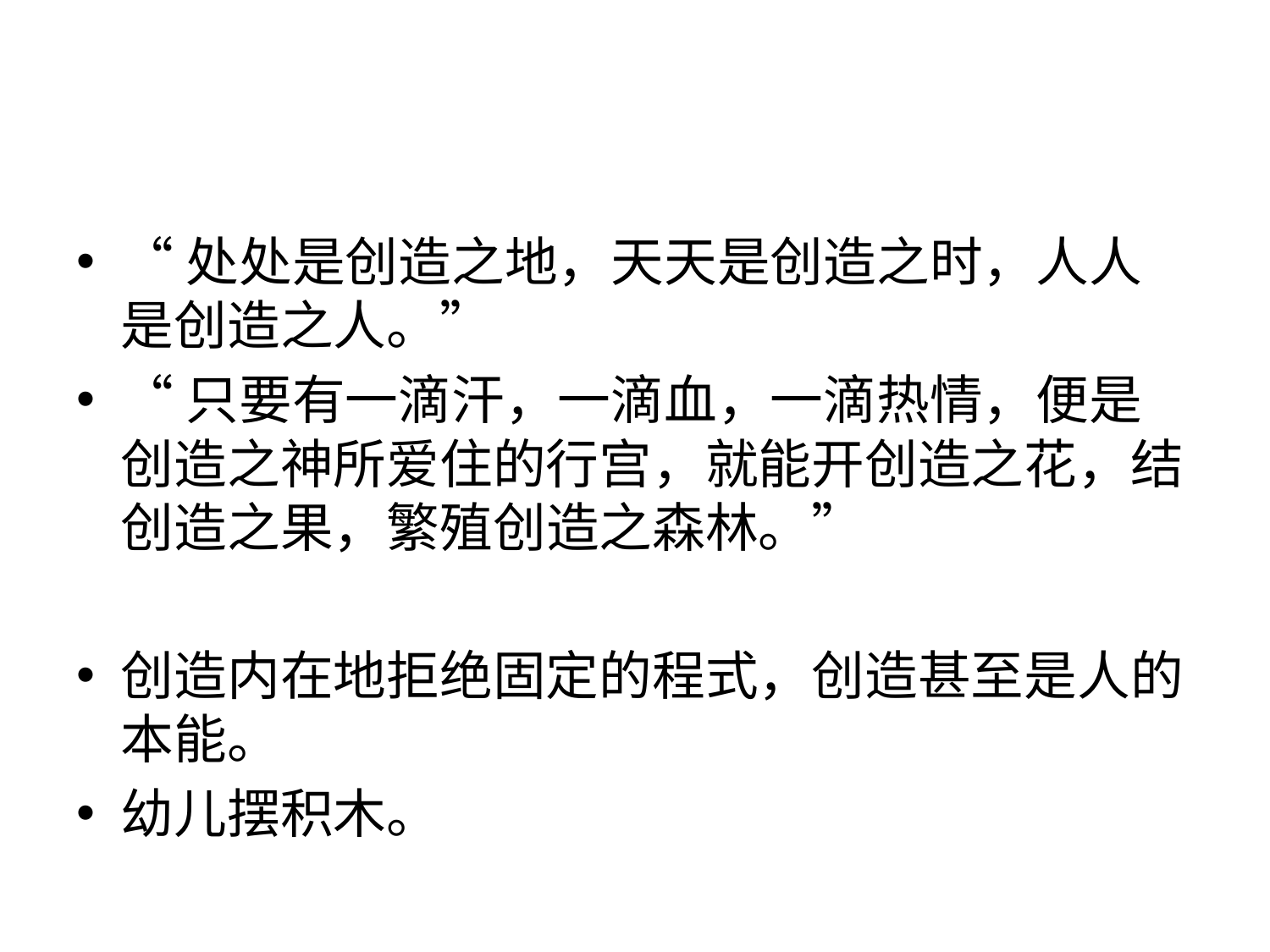

#
“处处是创造之地，天天是创造之时，人人是创造之人。”
“只要有一滴汗，一滴血，一滴热情，便是创造之神所爱住的行宫，就能开创造之花，结创造之果，繁殖创造之森林。”

创造内在地拒绝固定的程式，创造甚至是人的本能。
幼儿摆积木。